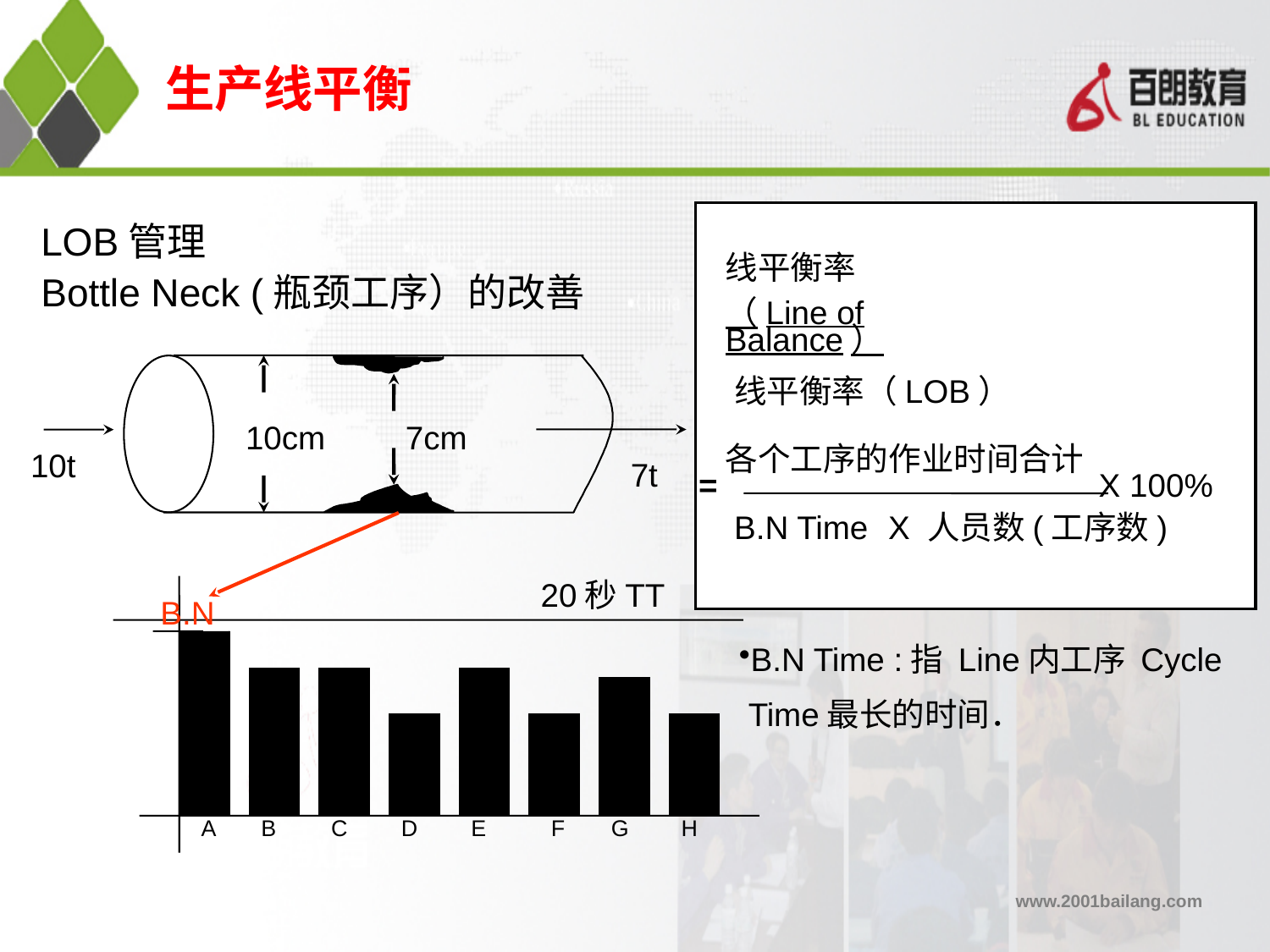

生产线平衡

LOB管理
Bottle Neck (瓶颈工序）的改善
线平衡率
（Line of Balance）

线平衡率（LOB）

10cm
7cm

各个工序的作业时间合计
10t

7t
=
X 100%

B.N Time
X 人员数(工序数)

20秒TT

B.N

B.N Time :指 Line内工序 Cycle
 Time最长的时间．

A
B
C
D
E
F
G
H